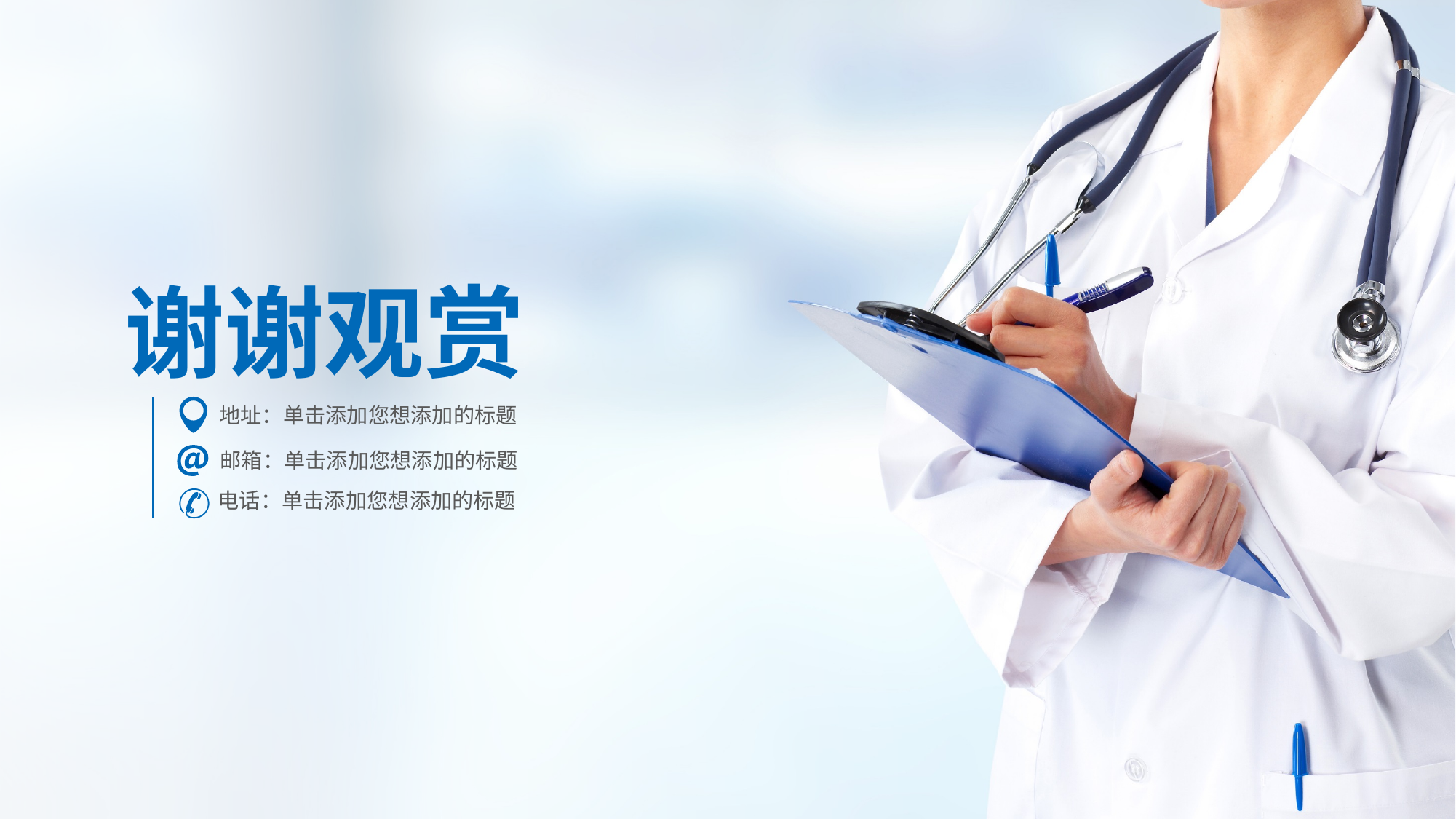

谢谢观赏

地址：单击添加您想添加的标题
邮箱：单击添加您想添加的标题

电话：单击添加您想添加的标题